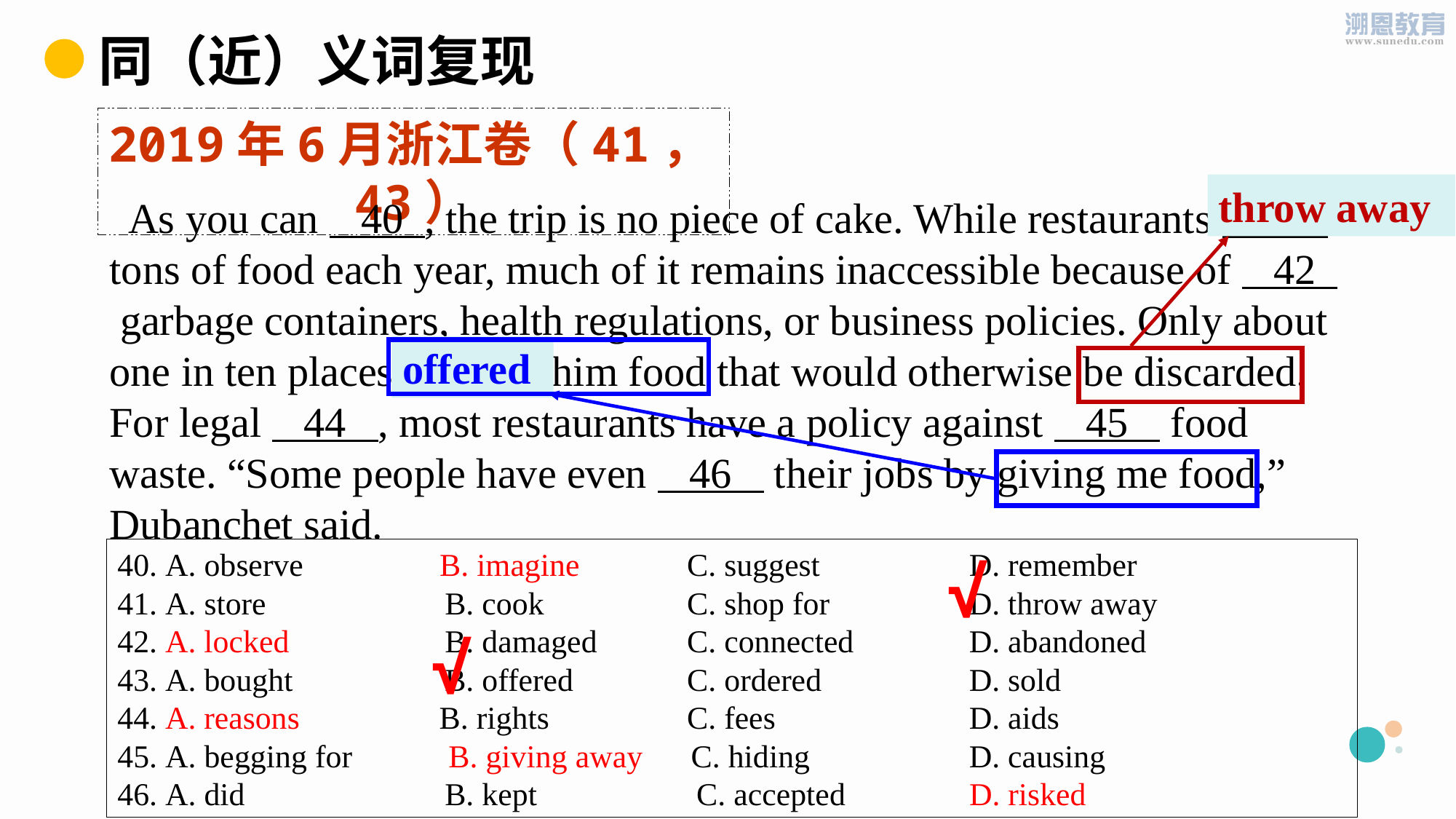

同（近）义词复现

2019年6月浙江卷（41，43）
throw away
   As you can    40  , the trip is no piece of cake. While restaurants    41    tons of food each year, much of it remains inaccessible because of    42    garbage containers, health regulations, or business policies. Only about one in ten places     43      him food that would otherwise be discarded. For legal    44   , most restaurants have a policy against    45    food waste. “Some people have even    46    their jobs by giving me food,” Dubanchet said.

offered

40. A. observe  	             B. imagine  	   C. suggest  	           D. remember
41. A. store  		B. cook  	   C. shop for  	           D. throw away
42. A. locked  		B. damaged  	   C. connected  	           D. abandoned
43. A. bought  		B. offered  	   C. ordered  	           D. sold
44. A. reasons  	             B. rights  	   C. fees  	           D. aids
45. A. begging for            B. giving away      C. hiding  	           D. causing
46. A. did 		B. kept                    C. accepted  	           D. risked
√

√
PPT模板下载：www.1ppt.com/moban/     行业PPT模板：www.1ppt.com/hangye/
节日PPT模板：www.1ppt.com/jieri/           PPT素材下载：www.1ppt.com/sucai/
PPT背景图片：www.1ppt.com/beijing/      PPT图表下载：www.1ppt.com/tubiao/
优秀PPT下载：www.1ppt.com/xiazai/        PPT教程： www.1ppt.com/powerpoint/
Word教程： www.1ppt.com/word/              Excel教程：www.1ppt.com/excel/
资料下载：www.1ppt.com/ziliao/                PPT课件下载：www.1ppt.com/kejian/
范文下载：www.1ppt.com/fanwen/             试卷下载：www.1ppt.com/shiti/
教案下载：www.1ppt.com/jiaoan/
字体下载：www.1ppt.com/ziti/